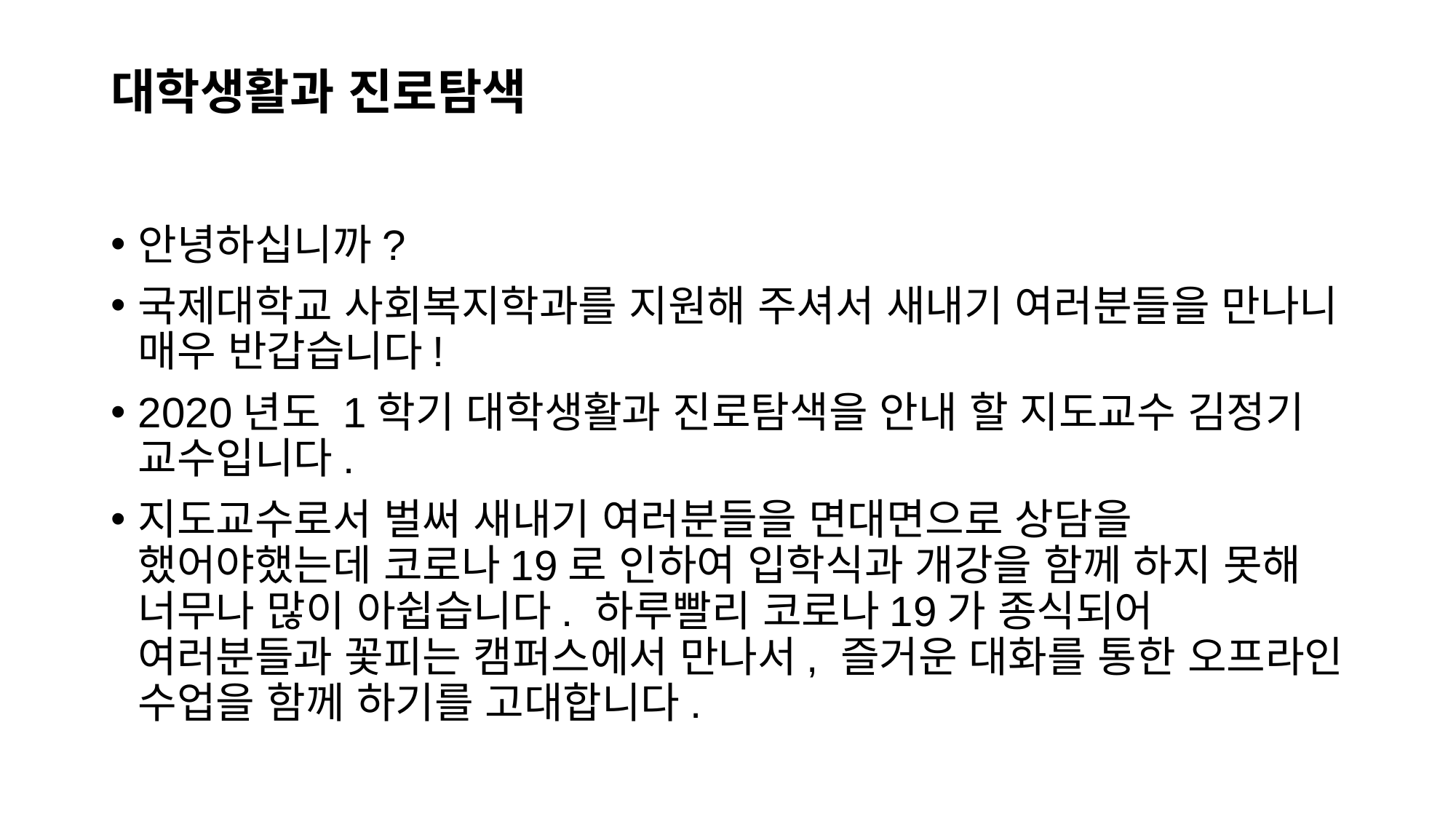

# 대학생활과 진로탐색
안녕하십니까?
국제대학교 사회복지학과를 지원해 주셔서 새내기 여러분들을 만나니 매우 반갑습니다!
2020년도 1학기 대학생활과 진로탐색을 안내 할 지도교수 김정기 교수입니다.
지도교수로서 벌써 새내기 여러분들을 면대면으로 상담을 했어야했는데 코로나19로 인하여 입학식과 개강을 함께 하지 못해 너무나 많이 아쉽습니다. 하루빨리 코로나19가 종식되어 여러분들과 꽃피는 캠퍼스에서 만나서, 즐거운 대화를 통한 오프라인 수업을 함께 하기를 고대합니다.